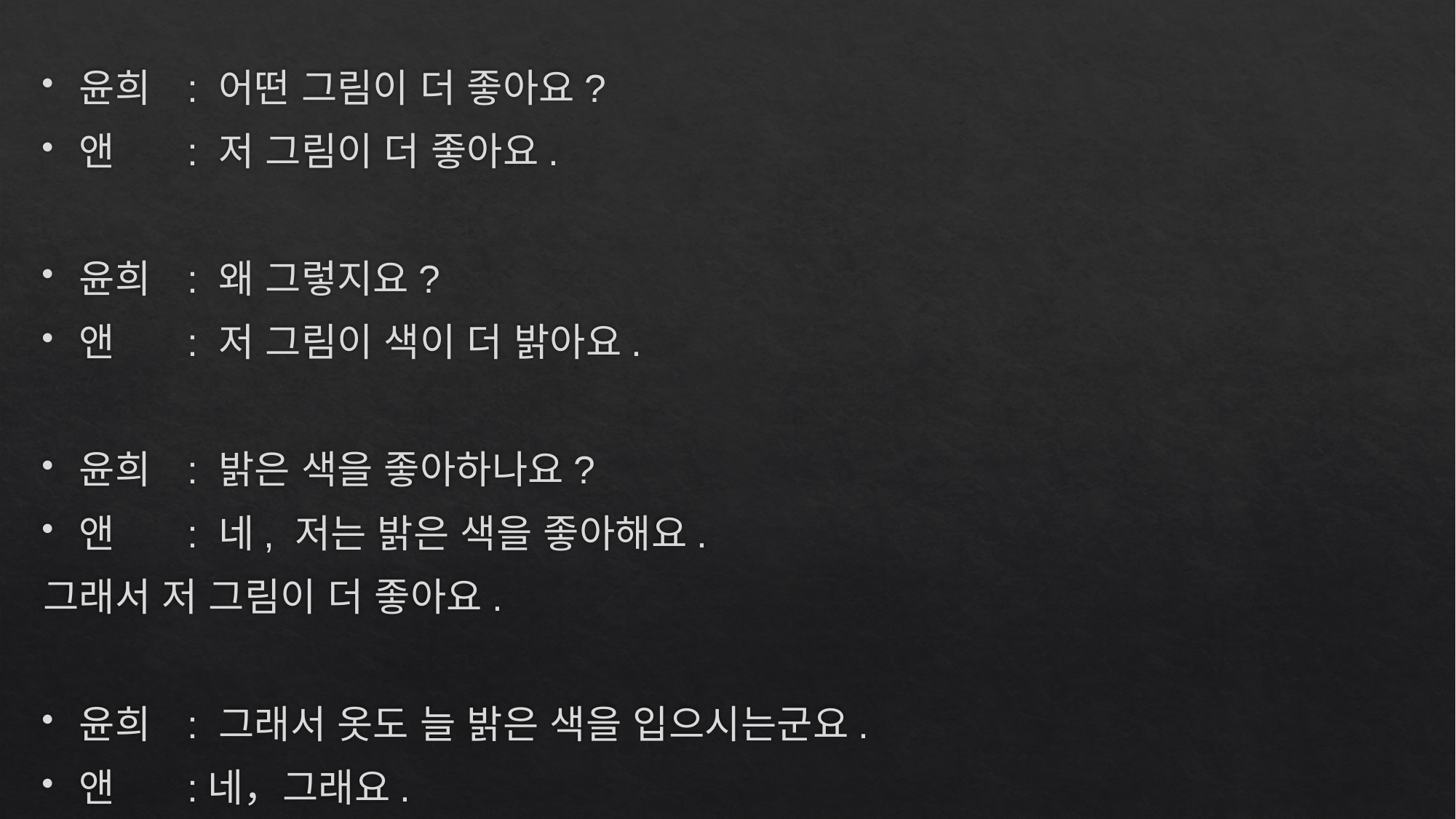

윤희 	: 어떤 그림이 더 좋아요?
앤 		: 저 그림이 더 좋아요.

윤희 	: 왜 그렇지요?
앤		: 저 그림이 색이 더 밝아요.

윤희 	: 밝은 색을 좋아하나요?
앤 		: 네, 저는 밝은 색을 좋아해요.
그래서 저 그림이 더 좋아요.

윤희 	: 그래서 옷도 늘 밝은 색을 입으시는군요.
앤 		:네，그래요.